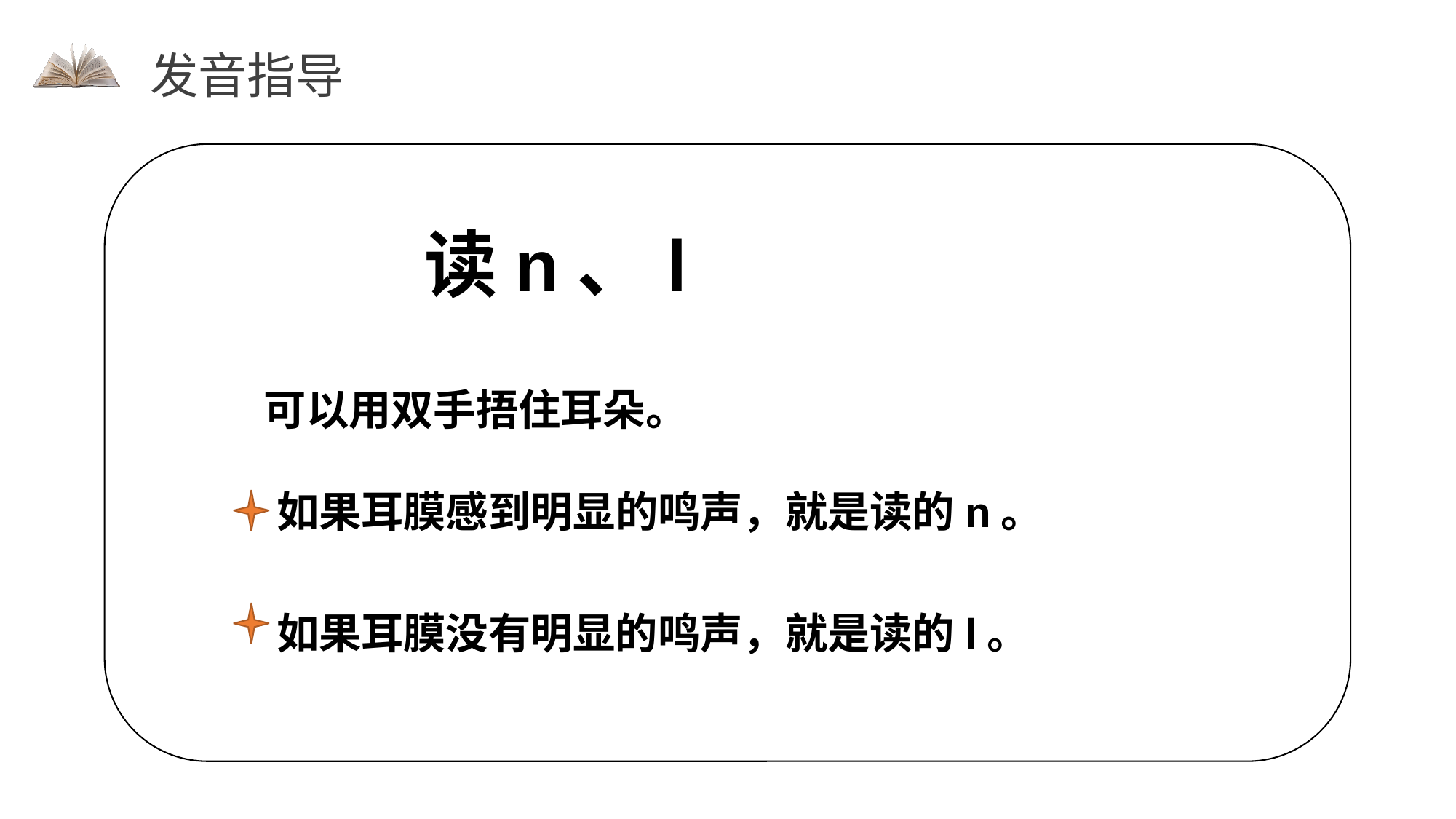

发音指导
读n、l
可以用双手捂住耳朵。
如果耳膜感到明显的鸣声，就是读的n。

如果耳膜没有明显的鸣声，就是读的l。